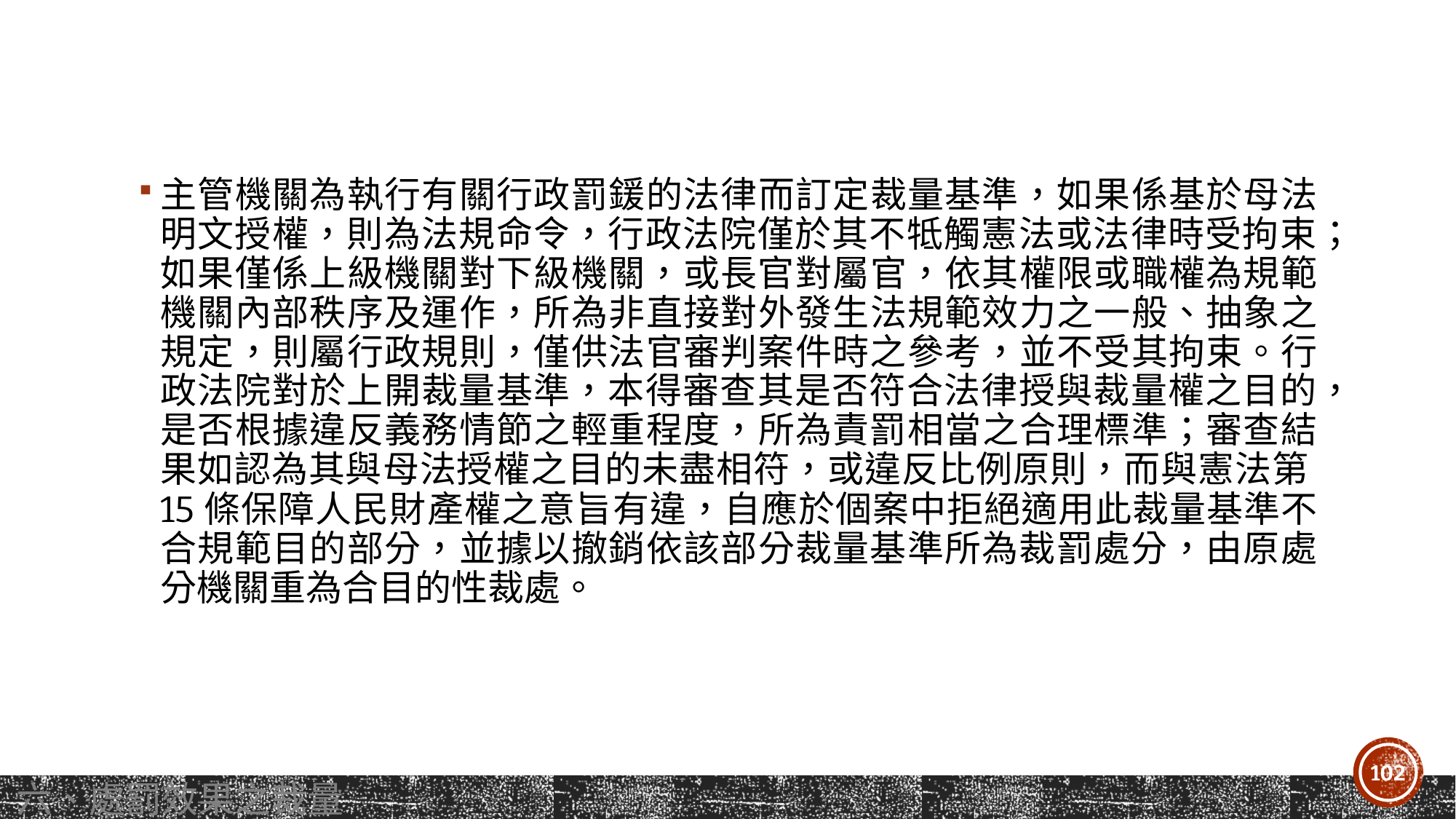

#
主管機關為執行有關行政罰鍰的法律而訂定裁量基準，如果係基於母法明文授權，則為法規命令，行政法院僅於其不牴觸憲法或法律時受拘束；如果僅係上級機關對下級機關，或長官對屬官，依其權限或職權為規範機關內部秩序及運作，所為非直接對外發生法規範效力之一般、抽象之規定，則屬行政規則，僅供法官審判案件時之參考，並不受其拘束。行政法院對於上開裁量基準，本得審查其是否符合法律授與裁量權之目的，是否根據違反義務情節之輕重程度，所為責罰相當之合理標準；審查結果如認為其與母法授權之目的未盡相符，或違反比例原則，而與憲法第15條保障人民財產權之意旨有違，自應於個案中拒絕適用此裁量基準不合規範目的部分，並據以撤銷依該部分裁量基準所為裁罰處分，由原處分機關重為合目的性裁處。
102